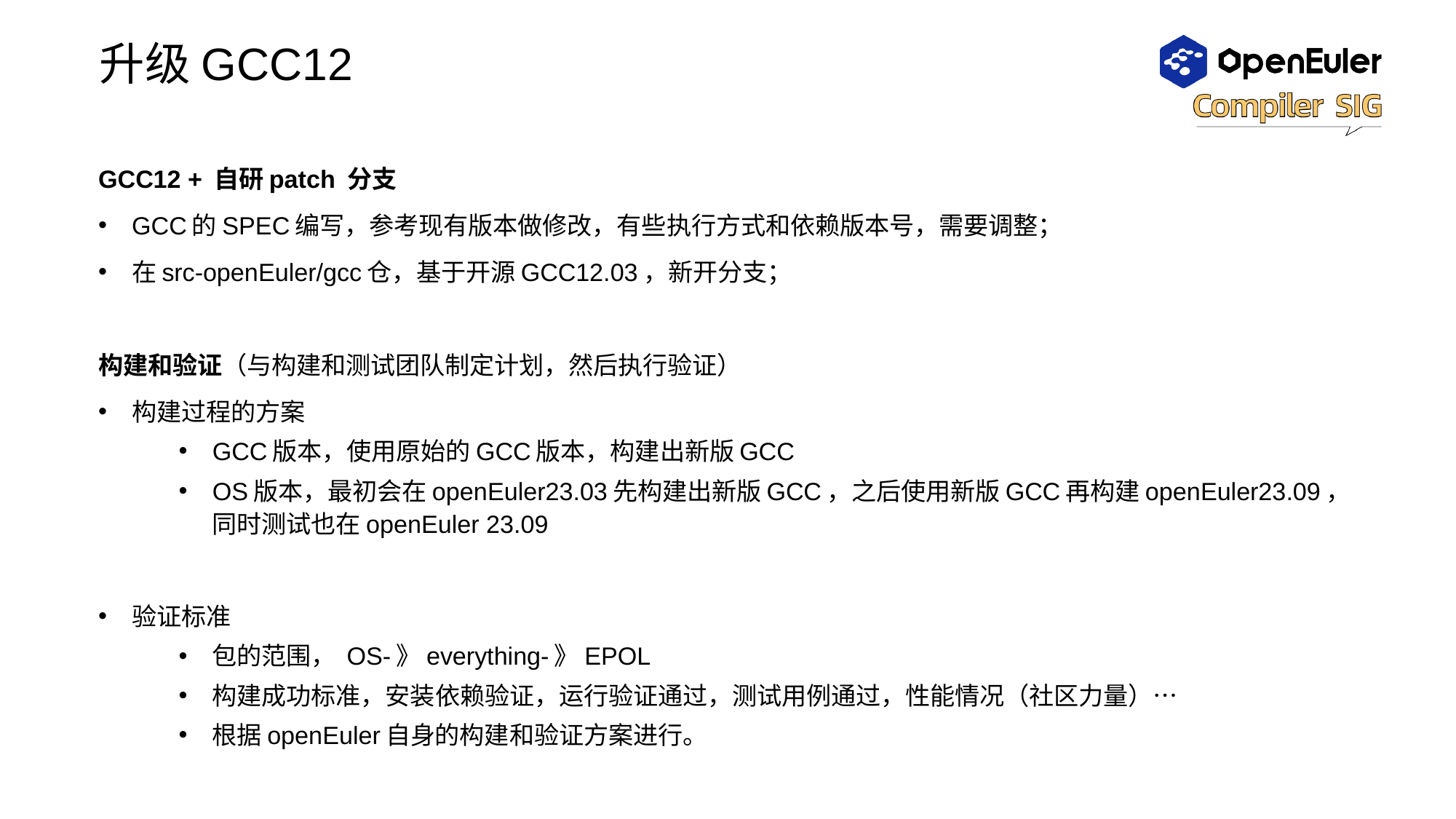

# 升级GCC12
GCC12 + 自研patch 分支
GCC的SPEC编写，参考现有版本做修改，有些执行方式和依赖版本号，需要调整；
在src-openEuler/gcc仓，基于开源GCC12.03，新开分支；

构建和验证（与构建和测试团队制定计划，然后执行验证）
构建过程的方案
GCC版本，使用原始的GCC版本，构建出新版GCC
OS版本，最初会在openEuler23.03先构建出新版GCC，之后使用新版GCC再构建openEuler23.09，同时测试也在openEuler 23.09

验证标准
包的范围， OS-》everything-》EPOL
构建成功标准，安装依赖验证，运行验证通过，测试用例通过，性能情况（社区力量）…
根据openEuler自身的构建和验证方案进行。